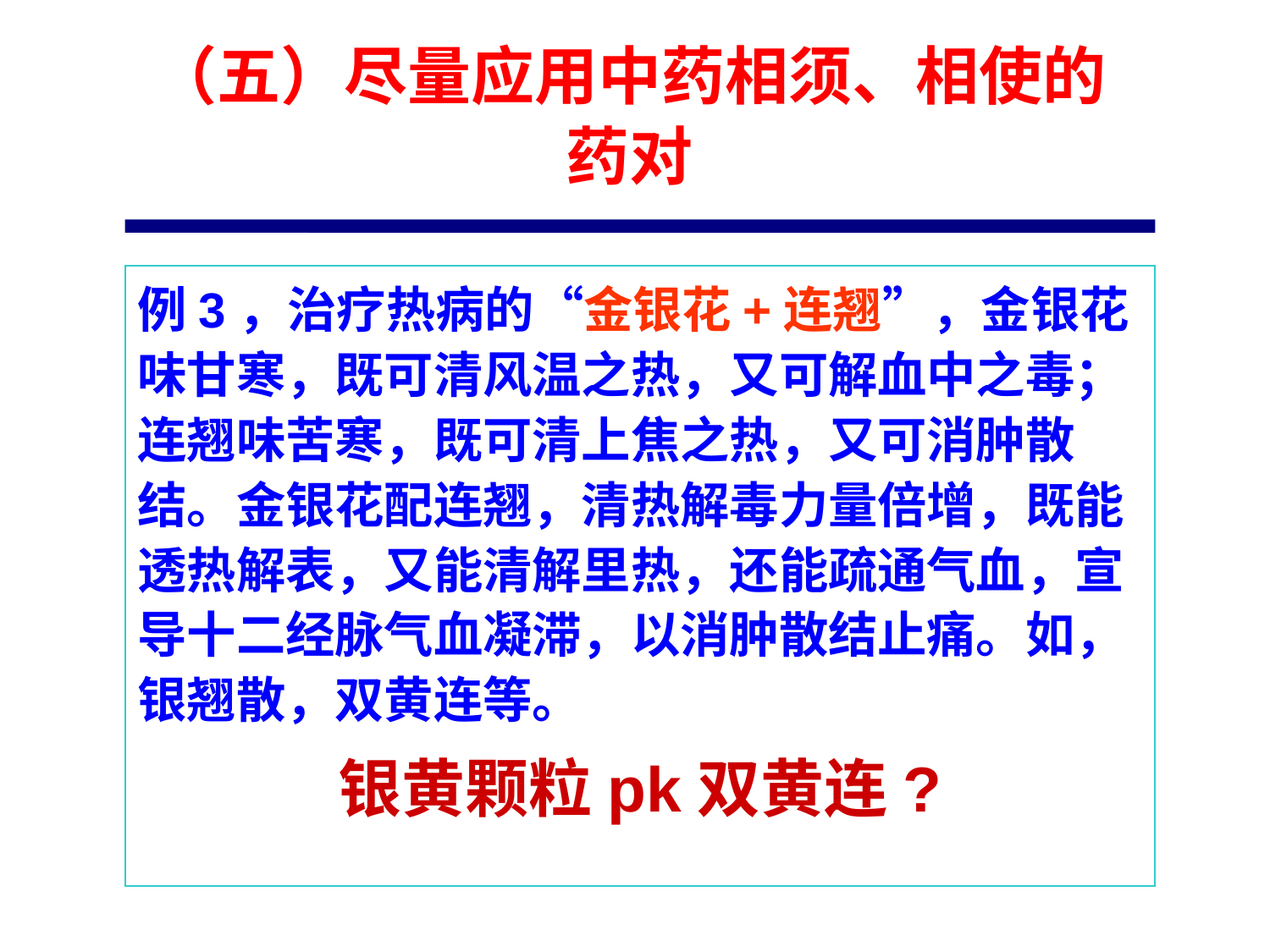

（五）尽量应用中药相须、相使的药对

例3，治疗热病的“金银花+连翘”，金银花味甘寒，既可清风温之热，又可解血中之毒；连翘味苦寒，既可清上焦之热，又可消肿散结。金银花配连翘，清热解毒力量倍增，既能透热解表，又能清解里热，还能疏通气血，宣导十二经脉气血凝滞，以消肿散结止痛。如，银翘散，双黄连等。
银黄颗粒pk双黄连?